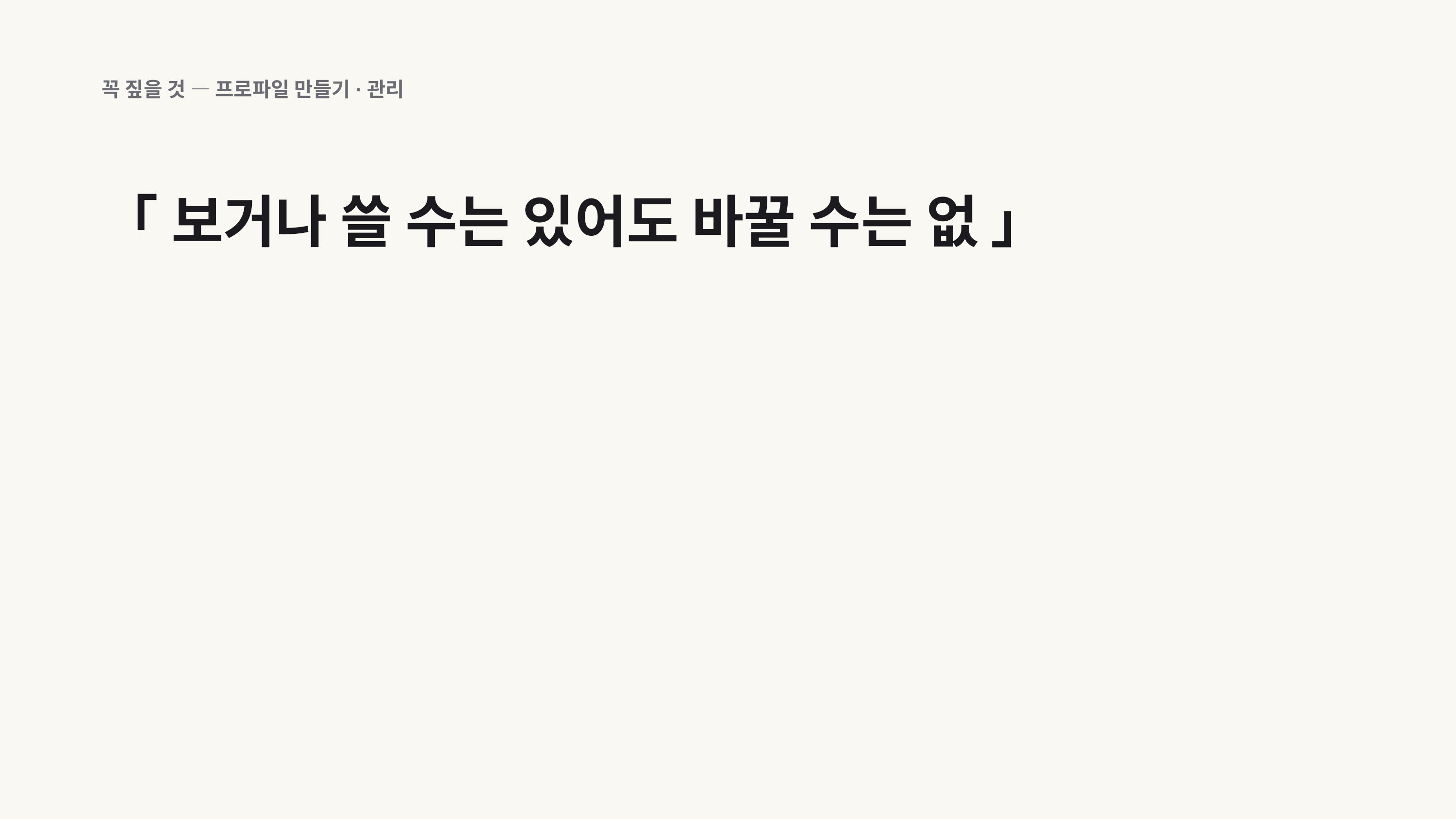

꼭 짚을 것 — 프로파일 만들기·관리
「 보거나 쓸 수는 있어도 바꿀 수는 없 」